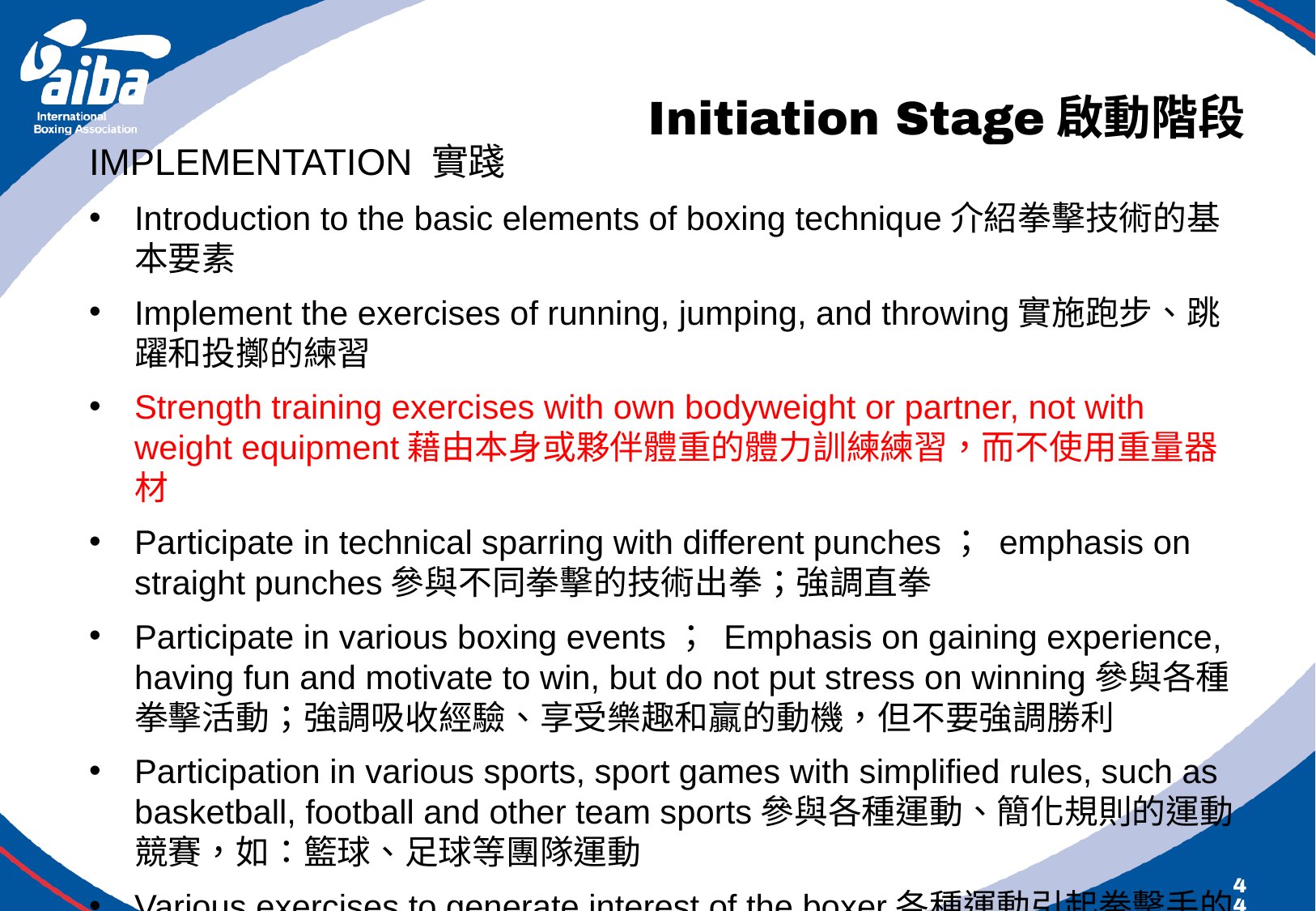

# Initiation Stage啟動階段
IMPLEMENTATION 實踐
Introduction to the basic elements of boxing technique介紹拳擊技術的基本要素
Implement the exercises of running, jumping, and throwing實施跑步、跳躍和投擲的練習
Strength training exercises with own bodyweight or partner, not with weight equipment藉由本身或夥伴體重的體力訓練練習，而不使用重量器材
Participate in technical sparring with different punches； emphasis on straight punches參與不同拳擊的技術出拳；強調直拳
Participate in various boxing events； Emphasis on gaining experience, having fun and motivate to win, but do not put stress on winning參與各種拳擊活動；強調吸收經驗、享受樂趣和贏的動機，但不要強調勝利
Participation in various sports, sport games with simplified rules, such as basketball, football and other team sports參與各種運動、簡化規則的運動競賽，如：籃球、足球等團隊運動
Various exercises to generate interest of the boxer各種運動引起拳擊手的興趣
44